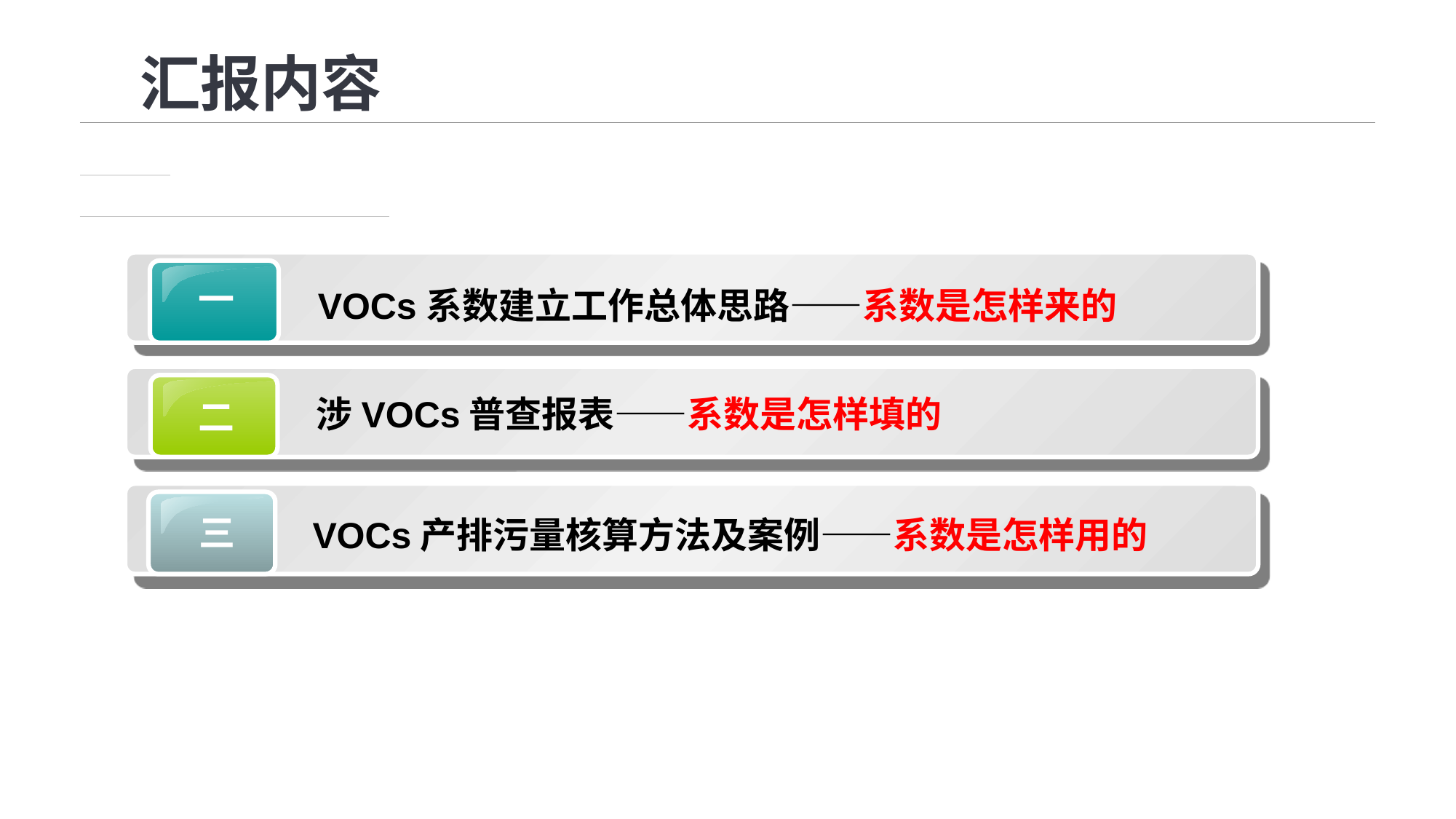

汇报内容

一
VOCs系数建立工作总体思路——系数是怎样来的

二
涉VOCs普查报表——系数是怎样填的

三
VOCs产排污量核算方法及案例——系数是怎样用的